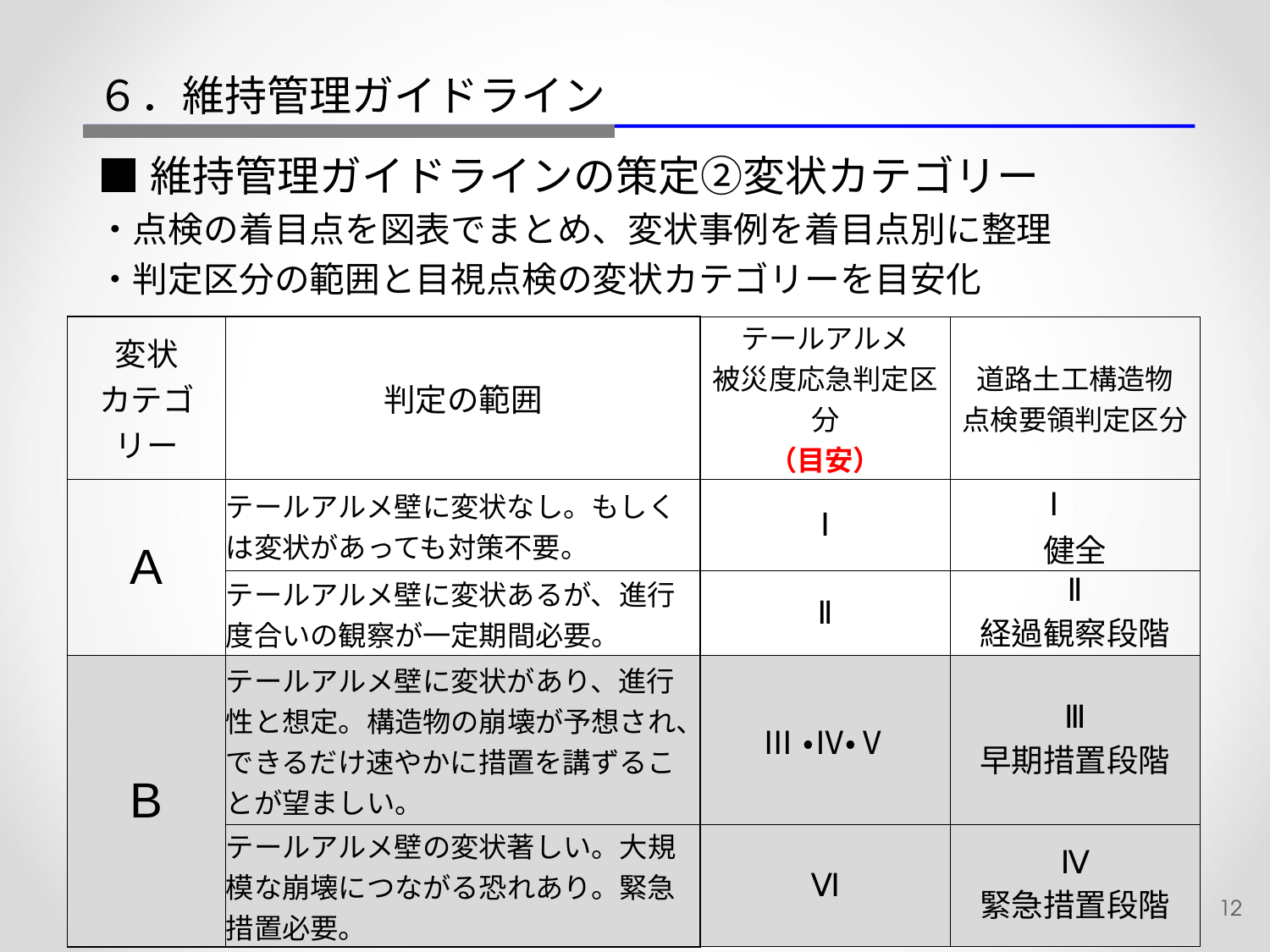

６．維持管理ガイドライン

■維持管理ガイドラインの策定②変状カテゴリー
・点検の着目点を図表でまとめ、変状事例を着目点別に整理
・判定区分の範囲と目視点検の変状カテゴリーを目安化
| 変状 カテゴリー | 判定の範囲 | テールアルメ 被災度応急判定区分 （目安） | 道路土工構造物 点検要領判定区分 |
| --- | --- | --- | --- |
| A | テールアルメ壁に変状なし。もしくは変状があっても対策不要。 | Ⅰ | Ⅰ　 健全 |
|  | テールアルメ壁に変状あるが、進行度合いの観察が一定期間必要。 | Ⅱ | Ⅱ 経過観察段階 |
| B | テールアルメ壁に変状があり、進行性と想定。構造物の崩壊が予想され、できるだけ速やかに措置を講ずることが望ましい。 | Ⅲ・Ⅳ・Ⅴ | Ⅲ 早期措置段階 |
|  | テールアルメ壁の変状著しい。大規模な崩壊につながる恐れあり。緊急措置必要。 | Ⅵ | Ⅳ 緊急措置段階 |
12